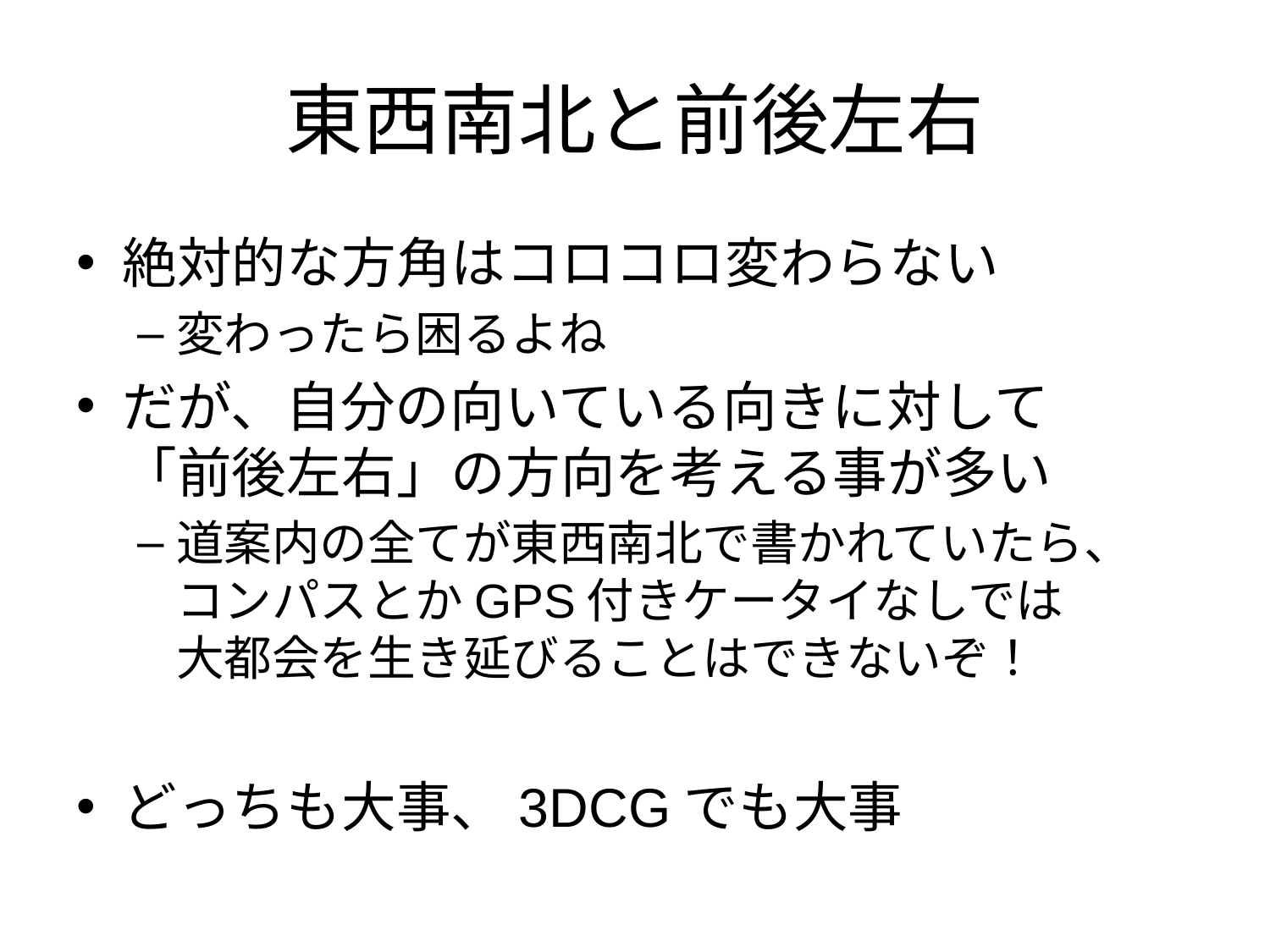

# 東西南北と前後左右
絶対的な方角はコロコロ変わらない
変わったら困るよね
だが、自分の向いている向きに対して
「前後左右」の方向を考える事が多い
道案内の全てが東西南北で書かれていたら、
コンパスとかGPS付きケータイなしでは
大都会を生き延びることはできないぞ！

どっちも大事、3DCGでも大事